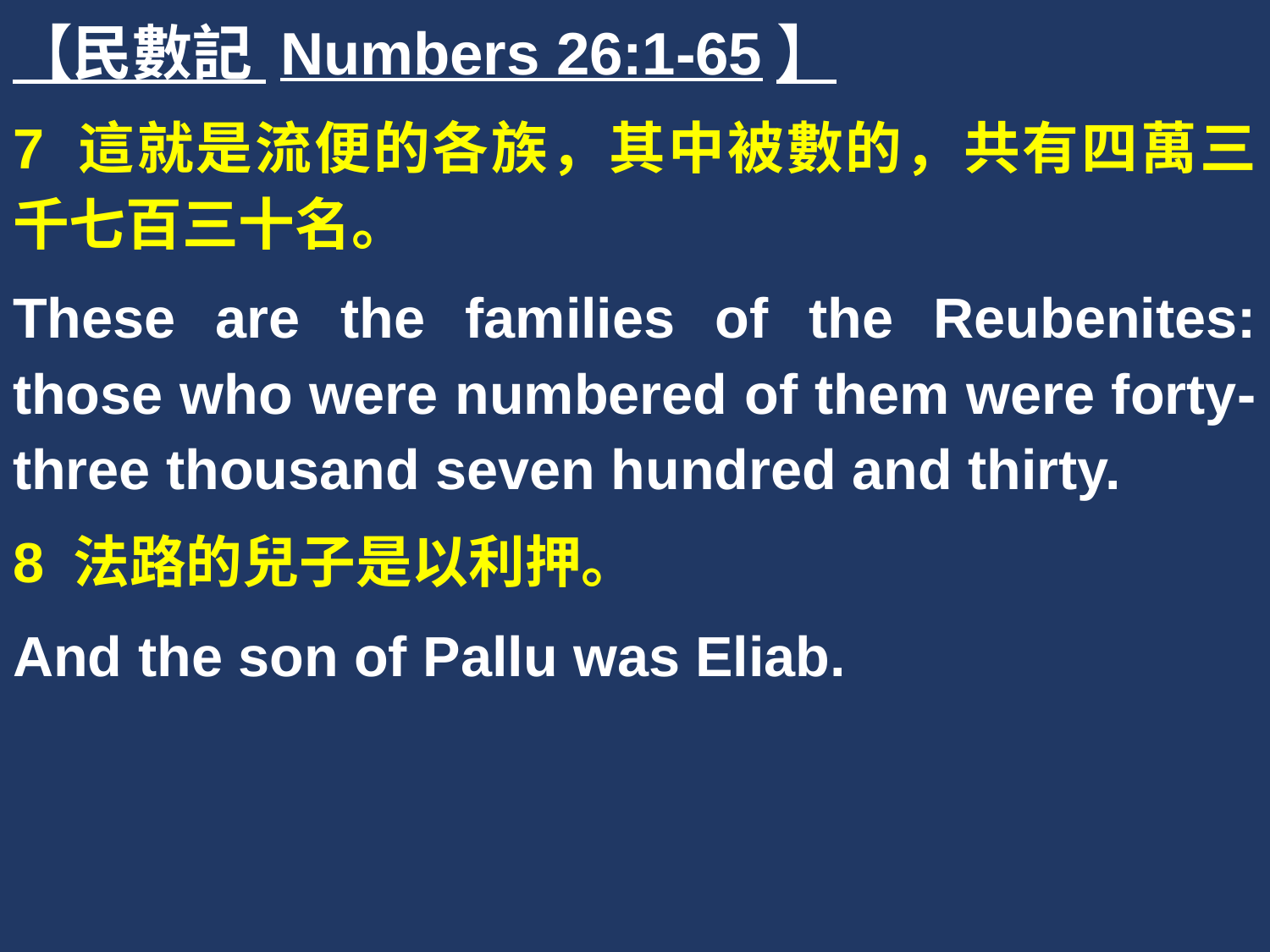

【民數記 Numbers 26:1-65】
7 這就是流便的各族，其中被數的，共有四萬三千七百三十名。
These are the families of the Reubenites: those who were numbered of them were forty-three thousand seven hundred and thirty.
8 法路的兒子是以利押。
And the son of Pallu was Eliab.